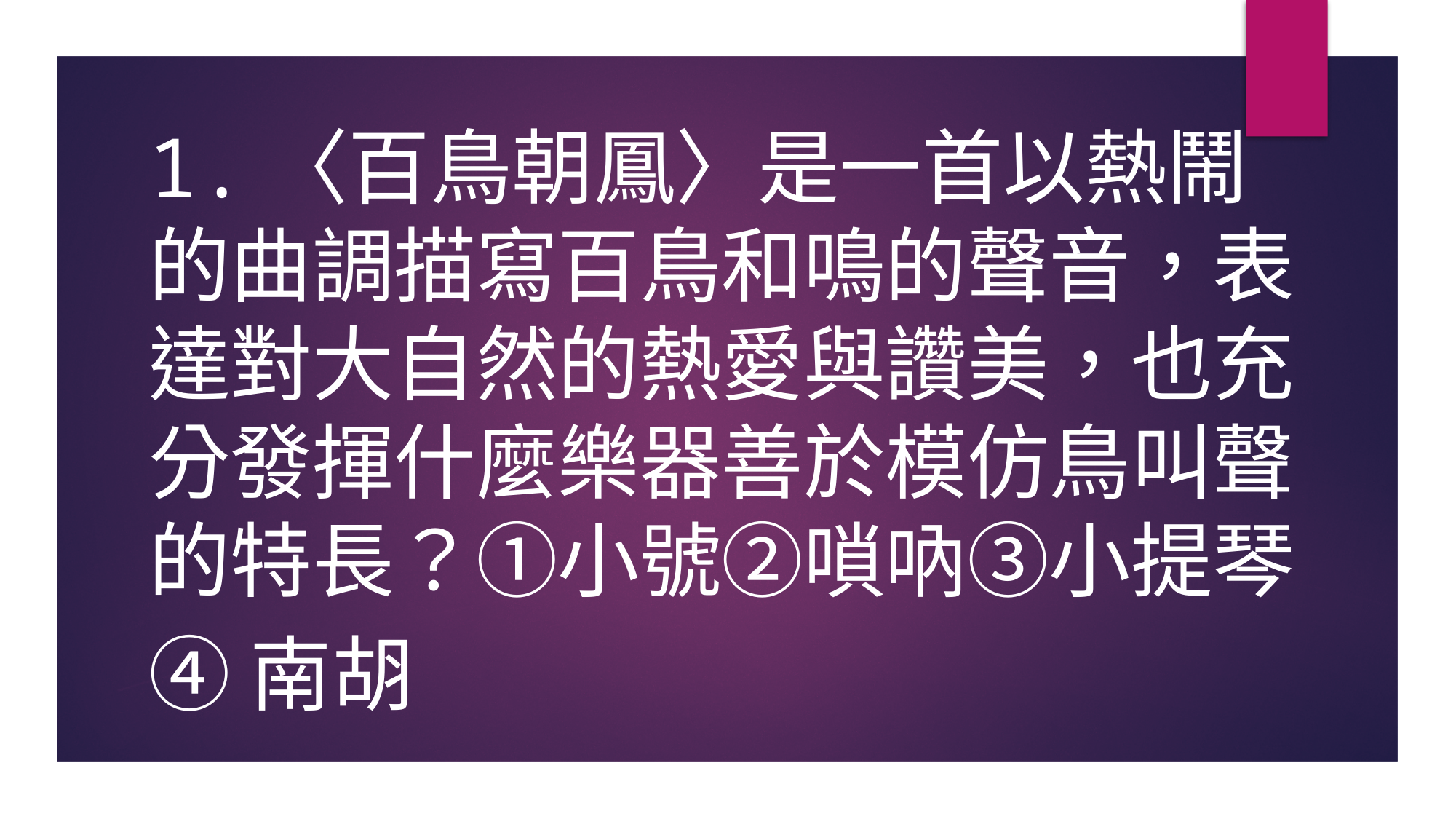

1.〈百鳥朝鳳〉是一首以熱鬧的曲調描寫百鳥和鳴的聲音，表達對大自然的熱愛與讚美，也充分發揮什麼樂器善於模仿鳥叫聲的特長？①小號②嗩吶③小提琴
④南胡